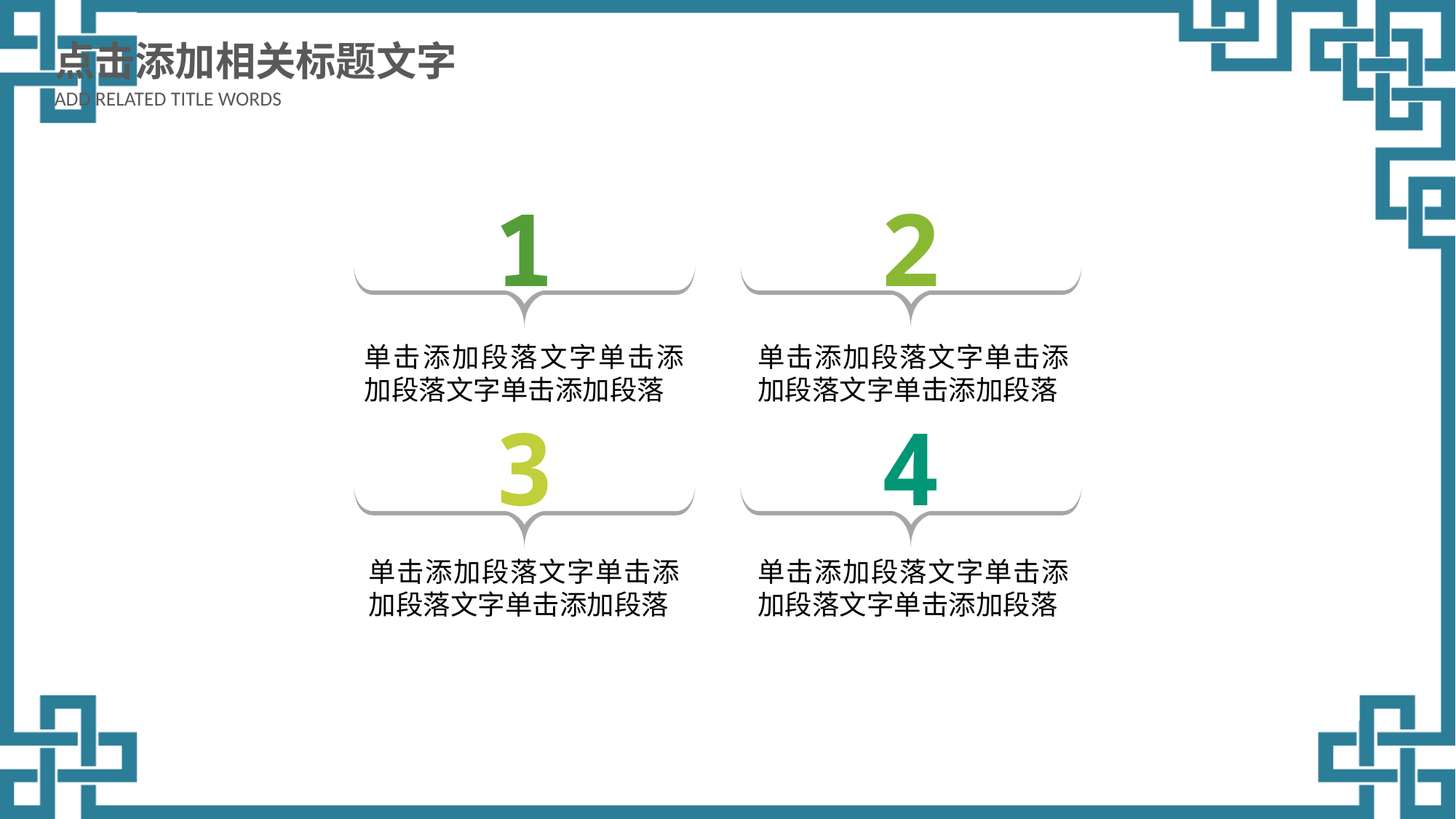

点击添加相关标题文字
ADD RELATED TITLE WORDS
1
2

单击添加段落文字单击添加段落文字单击添加段落
单击添加段落文字单击添加段落文字单击添加段落
3
4

单击添加段落文字单击添加段落文字单击添加段落
单击添加段落文字单击添加段落文字单击添加段落